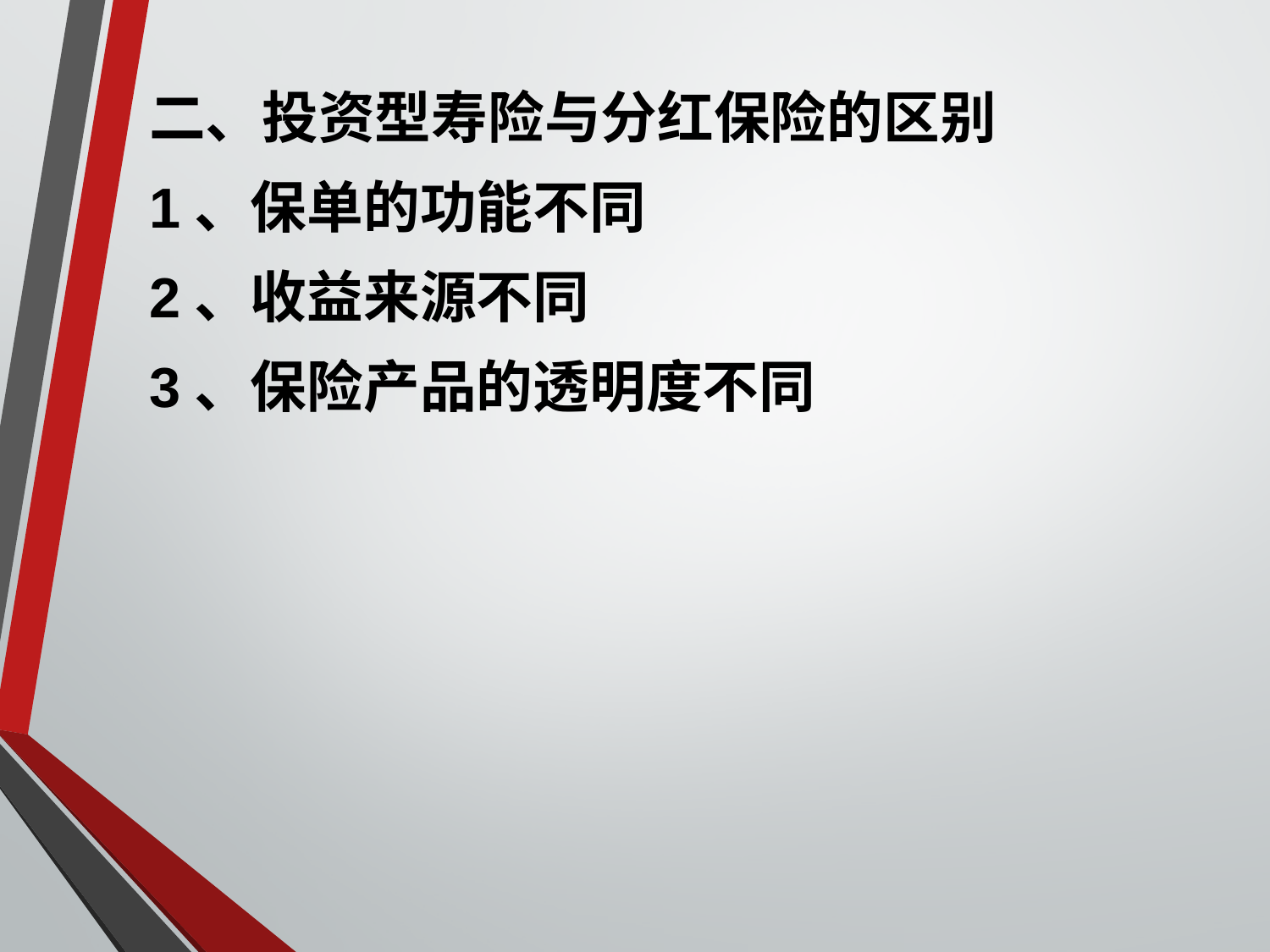

二、投资型寿险与分红保险的区别
1、保单的功能不同
2、收益来源不同
3、保险产品的透明度不同